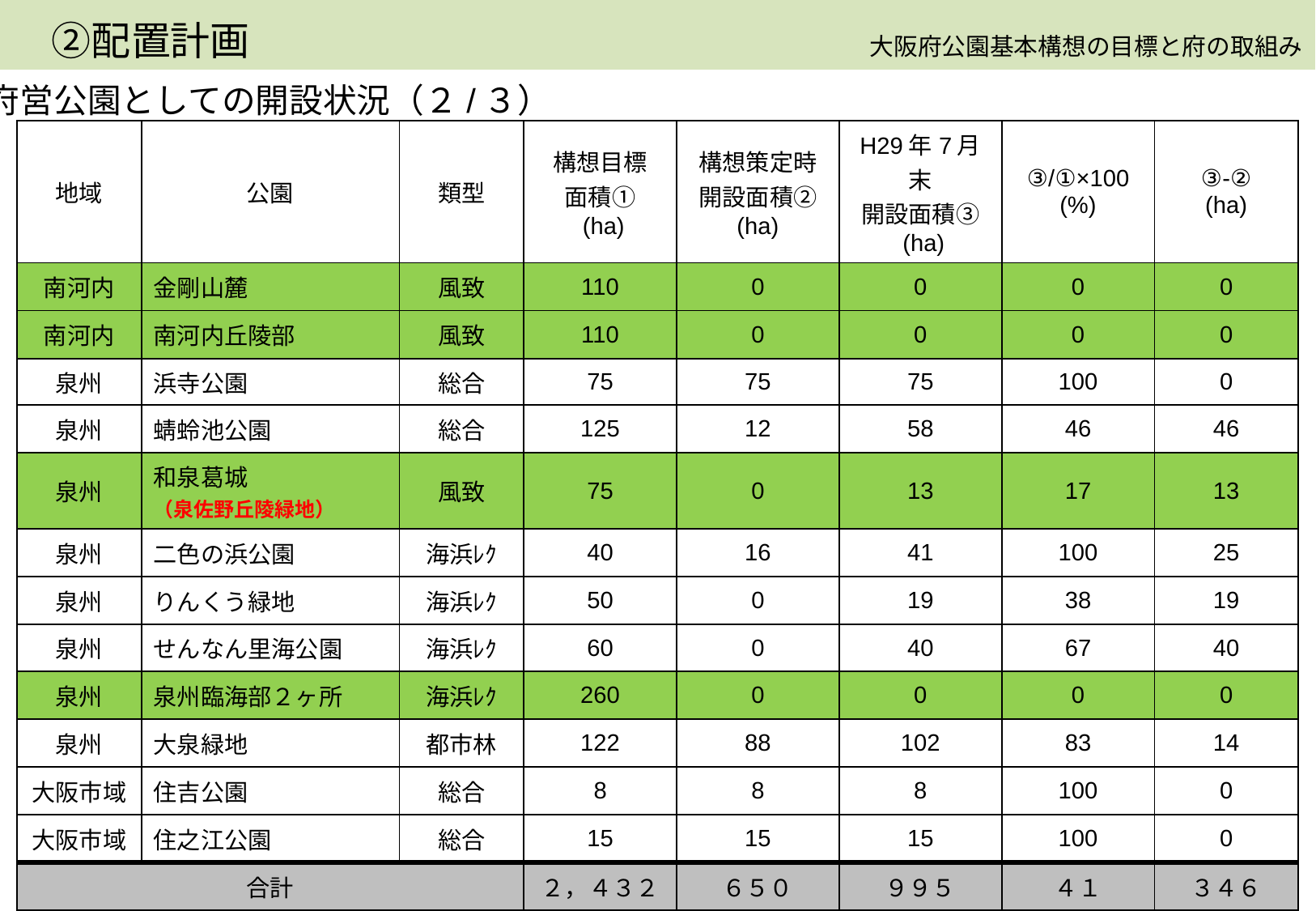

②配置計画
　大阪府公園基本構想の目標と府の取組み
府営公園としての開設状況（２/３）
| 地域 | 公園 | 類型 | 構想目標 面積① (ha) | 構想策定時開設面積② (ha) | H29年7月末 開設面積③ (ha) | ③/①×100 (%) | ③-② (ha) |
| --- | --- | --- | --- | --- | --- | --- | --- |
| 南河内 | 金剛山麓 | 風致 | 110 | 0 | 0 | 0 | 0 |
| 南河内 | 南河内丘陵部 | 風致 | 110 | 0 | 0 | 0 | 0 |
| 泉州 | 浜寺公園 | 総合 | 75 | 75 | 75 | 100 | 0 |
| 泉州 | 蜻蛉池公園 | 総合 | 125 | 12 | 58 | 46 | 46 |
| 泉州 | 和泉葛城 （泉佐野丘陵緑地） | 風致 | 75 | 0 | 13 | 17 | 13 |
| 泉州 | 二色の浜公園 | 海浜ﾚｸ | 40 | 16 | 41 | 100 | 25 |
| 泉州 | りんくう緑地 | 海浜ﾚｸ | 50 | 0 | 19 | 38 | 19 |
| 泉州 | せんなん里海公園 | 海浜ﾚｸ | 60 | 0 | 40 | 67 | 40 |
| 泉州 | 泉州臨海部２ヶ所 | 海浜ﾚｸ | 260 | 0 | 0 | 0 | 0 |
| 泉州 | 大泉緑地 | 都市林 | 122 | 88 | 102 | 83 | 14 |
| 大阪市域 | 住吉公園 | 総合 | 8 | 8 | 8 | 100 | 0 |
| 大阪市域 | 住之江公園 | 総合 | 15 | 15 | 15 | 100 | 0 |
| 合計 |  |  | ２，４３２ | ６５０ | ９９５ | ４１ | ３４６ |
４